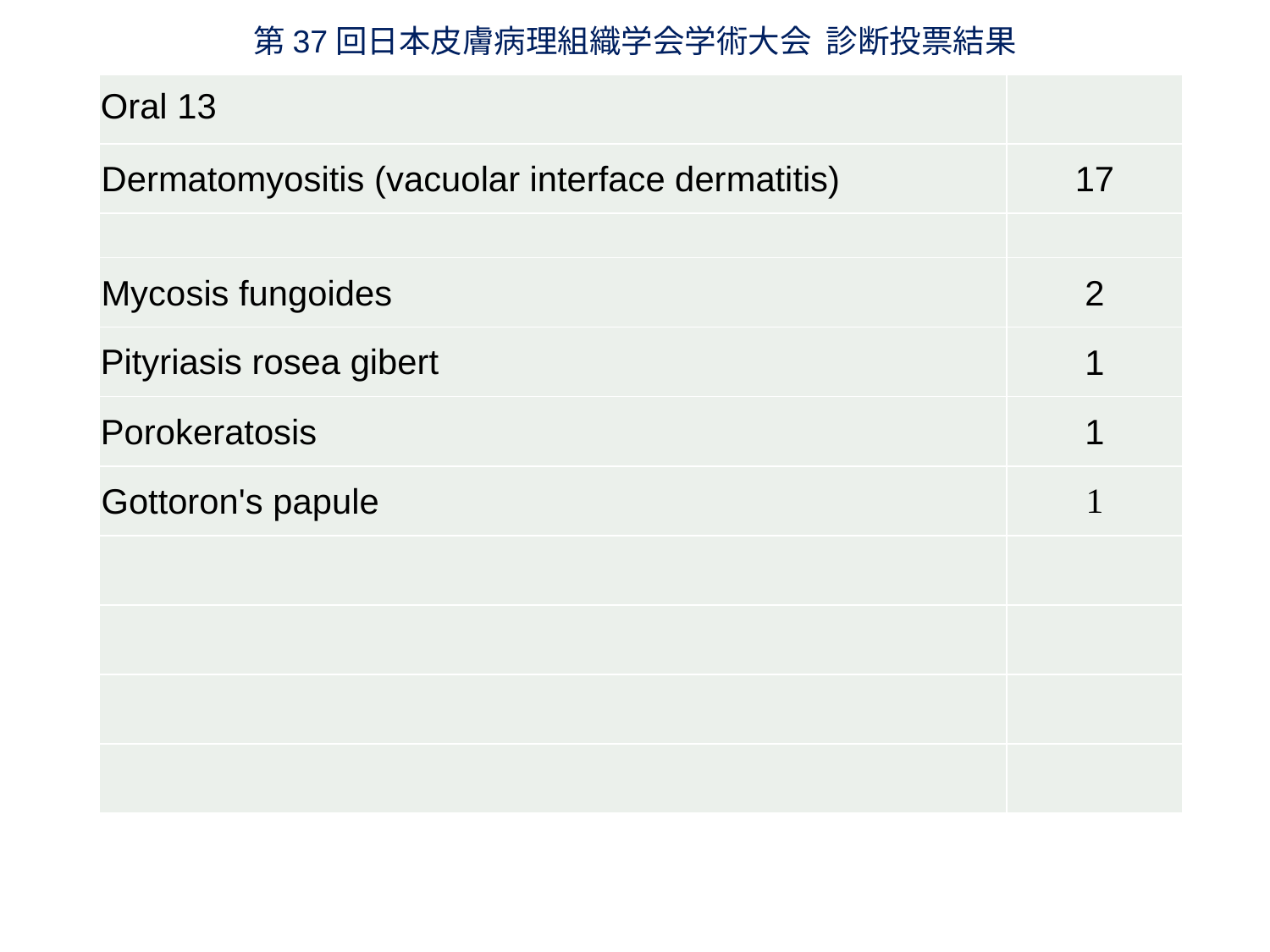

第37回日本皮膚病理組織学会学術大会  診断投票結果
| Oral 13 |  |
| --- | --- |
| Dermatomyositis (vacuolar interface dermatitis) | 17 |
|  |  |
| Mycosis fungoides | 2 |
| Pityriasis rosea gibert | 1 |
| Porokeratosis | 1 |
| Gottoron's papule | 1 |
|  |  |
|  |  |
|  |  |
|  |  |